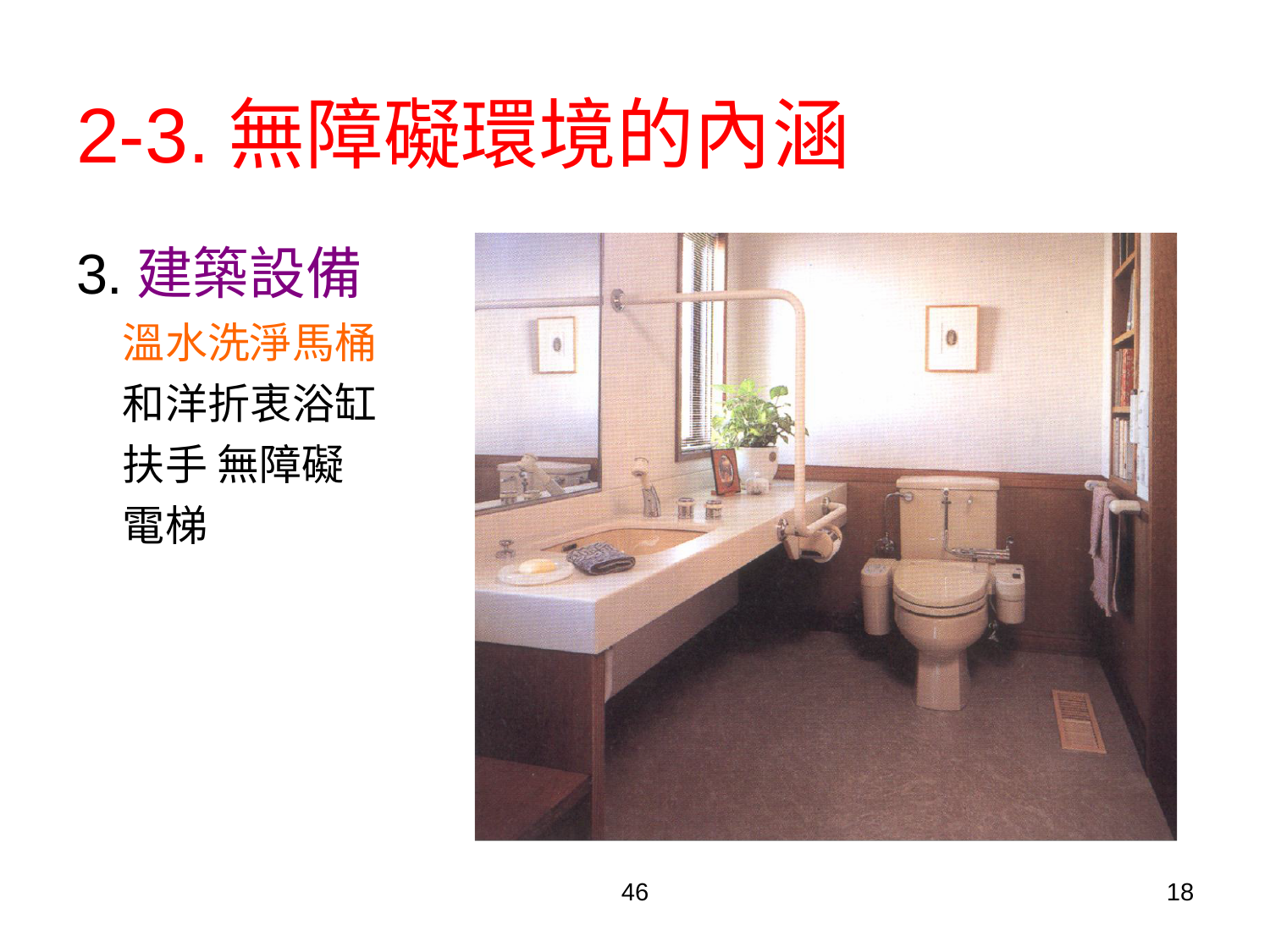

# 2-3.無障礙環境的內涵

3.建築設備
溫水洗淨馬桶 和洋折衷浴缸 扶手 無障礙電梯
46
18